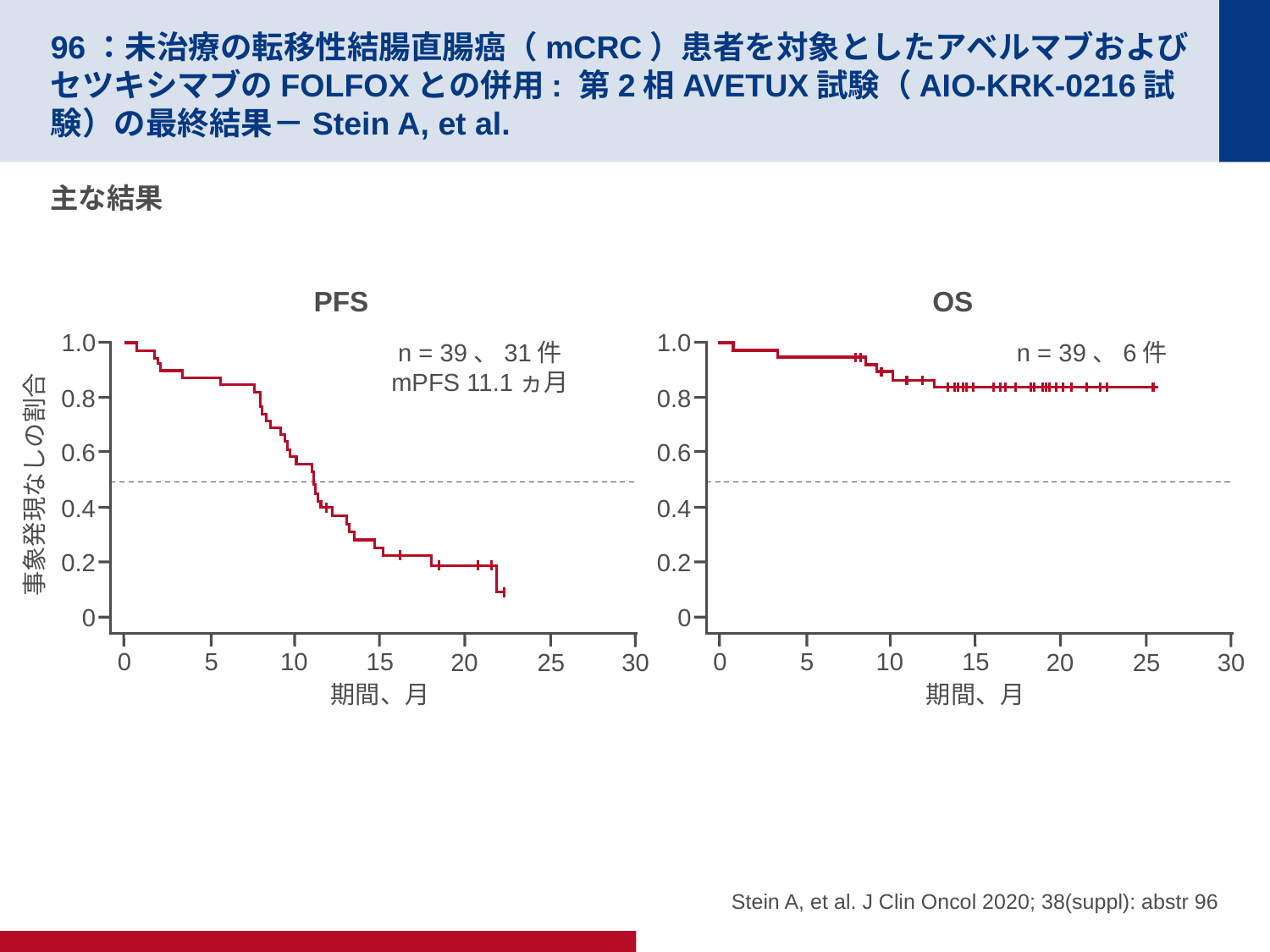

# 96：未治療の転移性結腸直腸癌（mCRC）患者を対象としたアベルマブおよびセツキシマブのFOLFOXとの併用: 第2相AVETUX試験（AIO-KRK-0216試験）の最終結果－Stein A, et al.
主な結果
PFS
OS
1.0

0.8

0.6

0.4

0.2

0

0
5
10

15
20
25
30
期間、月
n = 39、31件
mPFS 11.1ヵ月
事象発現なしの割合
1.0

0.8

0.6

0.4

0.2

0

0
5
10

15
20
25
30
期間、月
n = 39、6件

Stein A, et al. J Clin Oncol 2020; 38(suppl): abstr 96